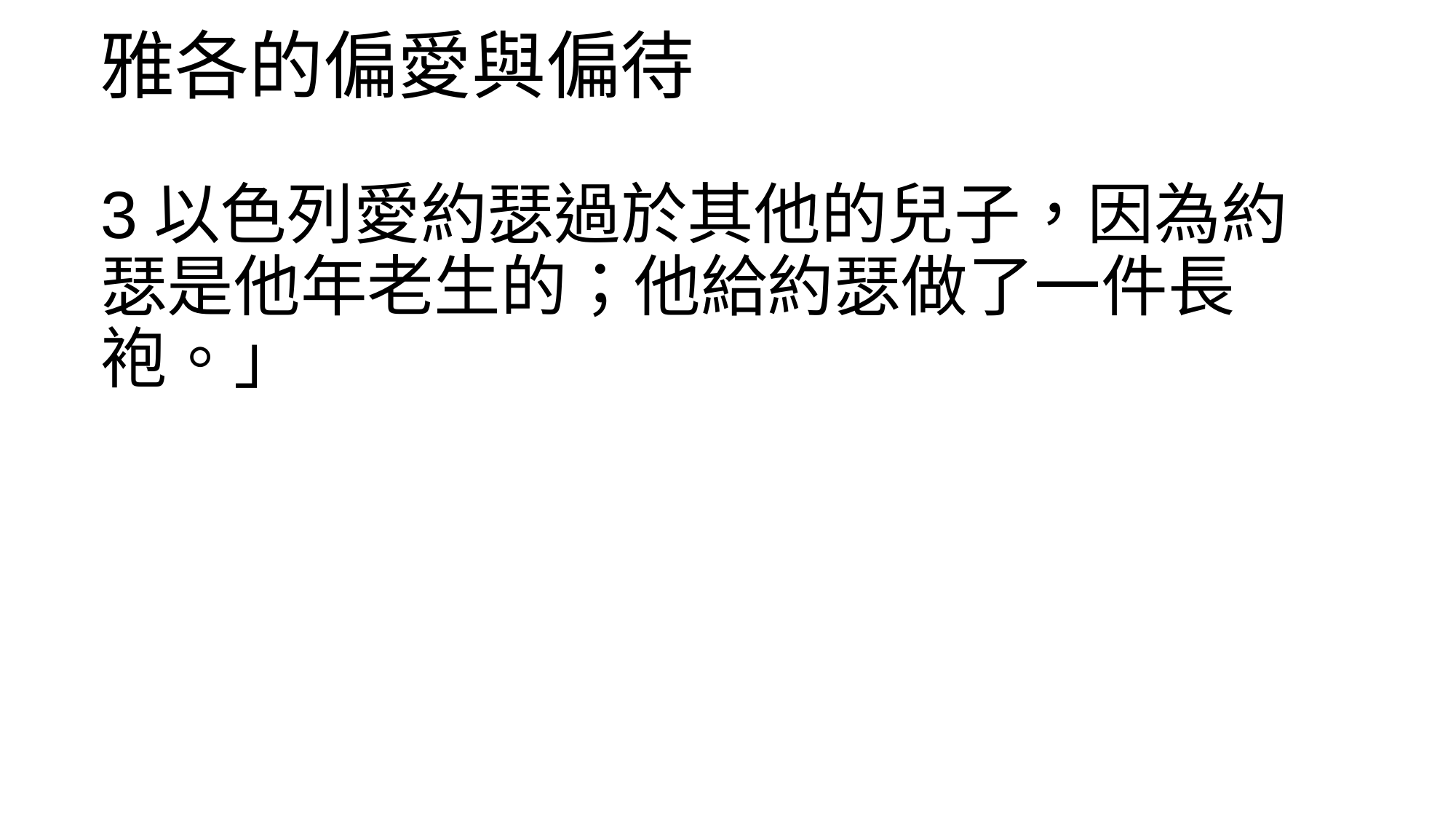

# 雅各的偏愛與偏待 3以色列愛約瑟過於其他的兒子，因為約瑟是他年老生的；他給約瑟做了一件長袍。」